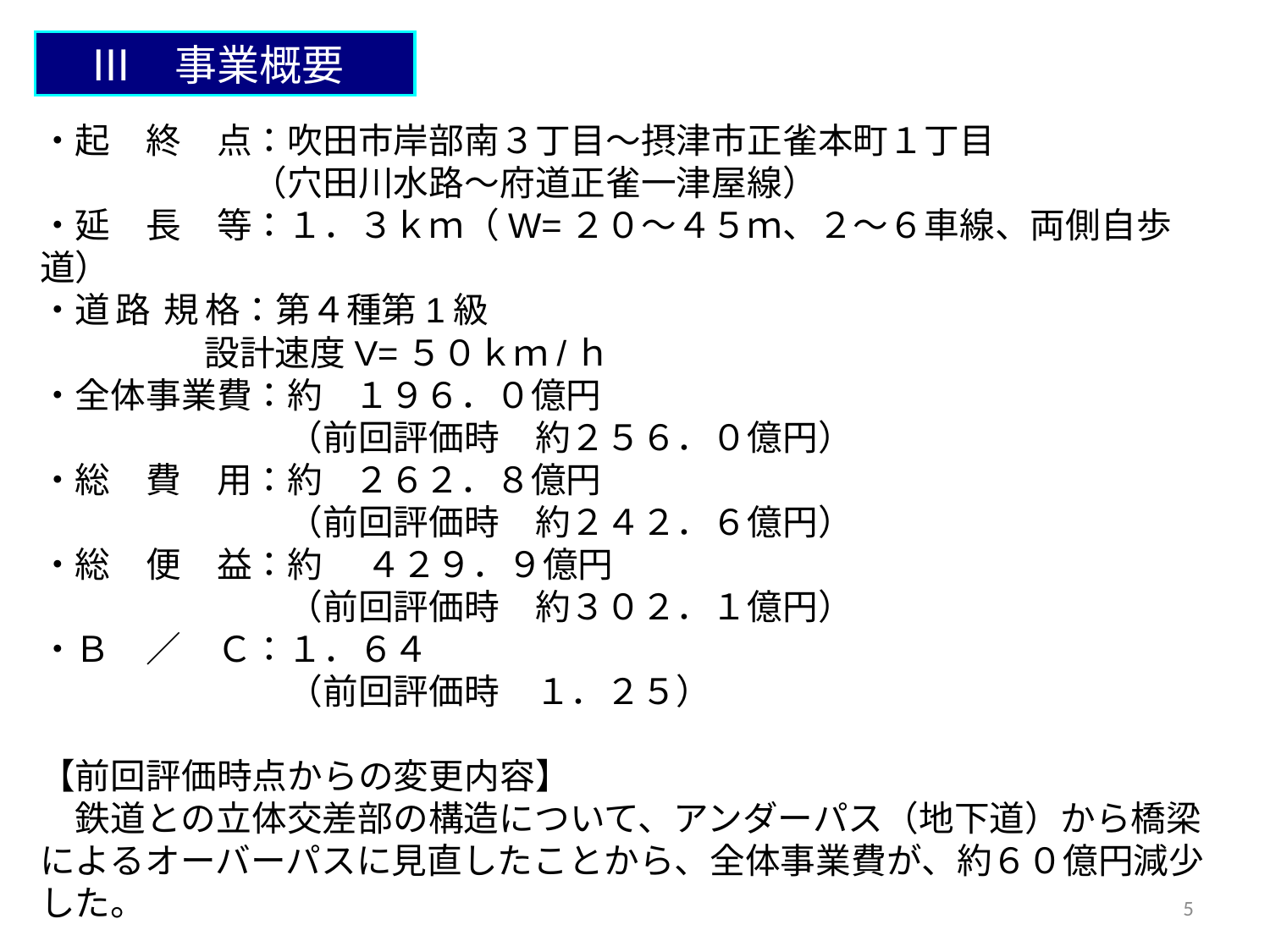

Ⅲ　事業概要
・起　終　点：吹田市岸部南３丁目～摂津市正雀本町１丁目
　　　　　　（穴田川水路～府道正雀一津屋線）
・延　長　等：１．３ｋｍ（W=２０～４５ｍ、２～６車線、両側自歩道）
・道 路  規 格：第４種第1級
                     設計速度V=５０ｋｍ/ｈ
・全体事業費：約    １９６．０億円
　　　　　　　（前回評価時　約２５６．０億円）
・総　費　用：約    ２６２．８億円
　　　　　　　（前回評価時　約２４２．６億円）
・総　便　益：約 　４２９．９億円
　　　　　　　（前回評価時　約３０２．１億円）
・Ｂ　／　Ｃ：１．６４
　　　　　　　（前回評価時　１．２５）
【前回評価時点からの変更内容】
　鉄道との立体交差部の構造について、アンダーパス（地下道）から橋梁によるオーバーパスに見直したことから、全体事業費が、約６０億円減少した。
5